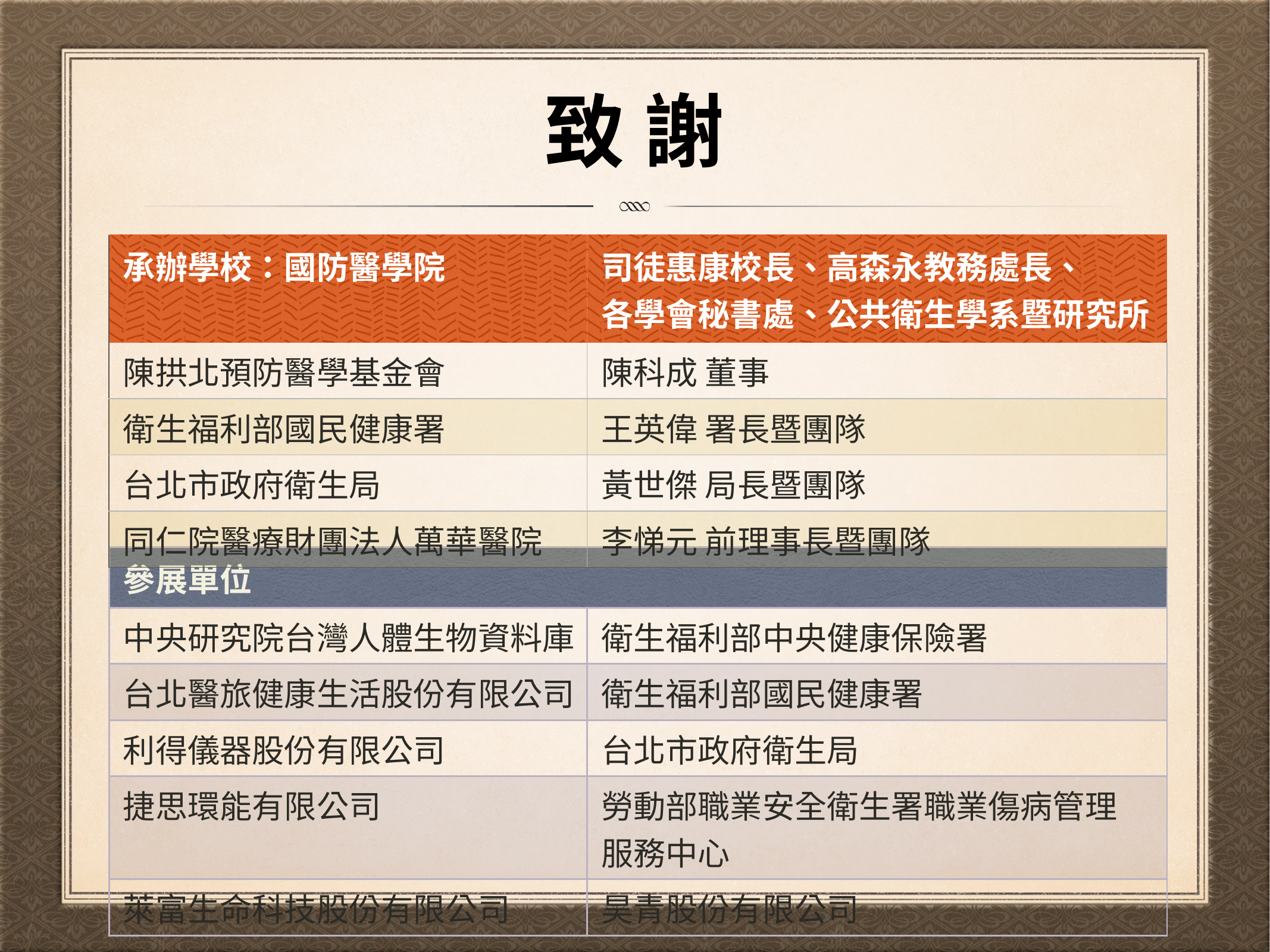

# 致 謝
| 承辦學校：國防醫學院 | 司徒惠康校長、高森永教務處長、 各學會秘書處、公共衛生學系暨研究所 |
| --- | --- |
| 陳拱北預防醫學基金會 | 陳科成 董事 |
| 衛生福利部國民健康署 | 王英偉 署長暨團隊 |
| 台北市政府衛生局 | 黃世傑 局長暨團隊 |
| 同仁院醫療財團法人萬華醫院 | 李悌元 前理事長暨團隊 |
| 參展單位 |  |
| --- | --- |
| 中央研究院台灣人體生物資料庫 | 衛生福利部中央健康保險署 |
| 台北醫旅健康生活股份有限公司 | 衛生福利部國民健康署 |
| 利得儀器股份有限公司 | 台北市政府衛生局 |
| 捷思環能有限公司 | 勞動部職業安全衛生署職業傷病管理服務中心 |
| 萊富生命科技股份有限公司 | 昊青股份有限公司 |